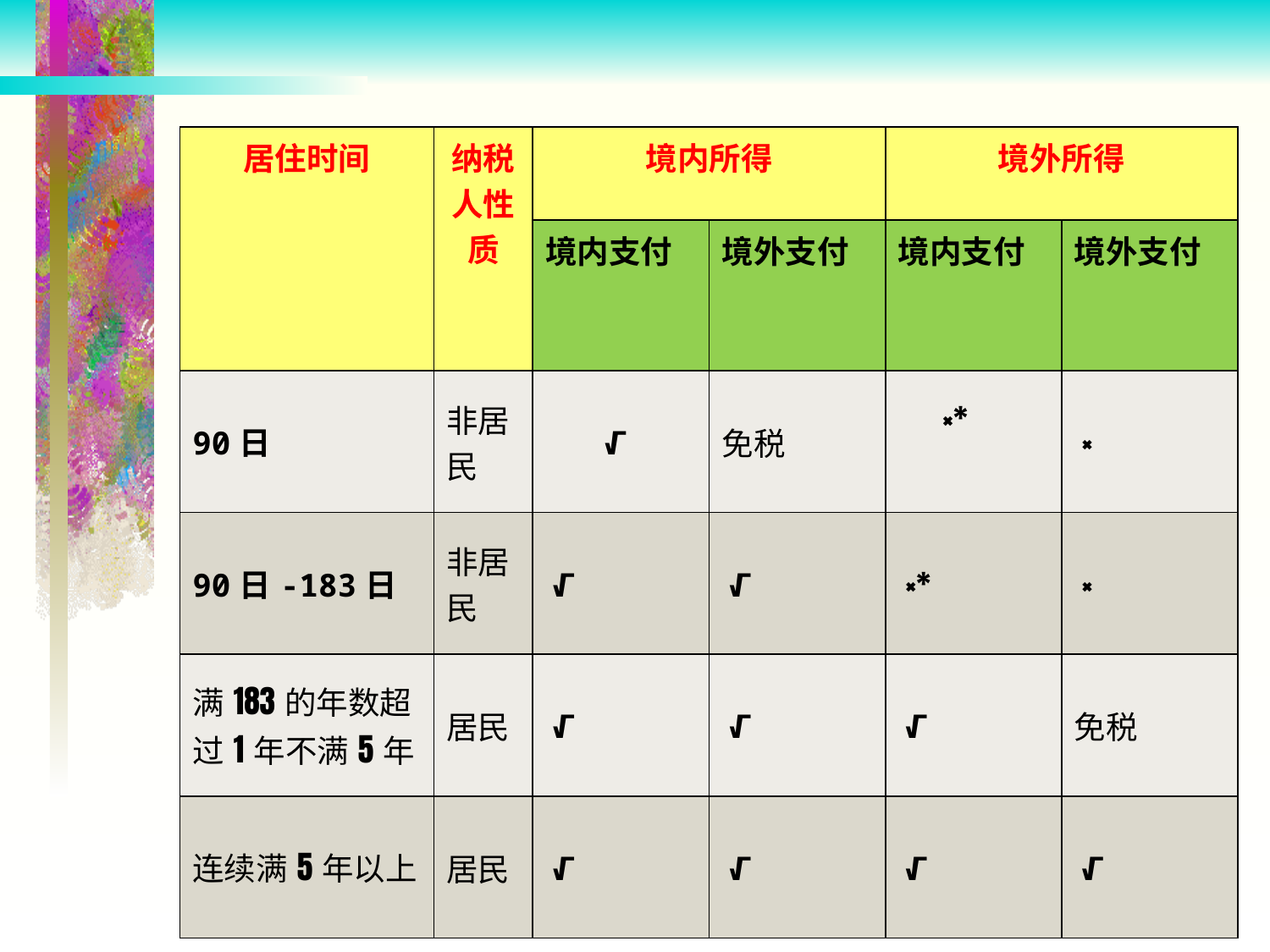

| 居住时间 | 纳税人性质 | 境内所得 |  | 境外所得 |  |
| --- | --- | --- | --- | --- | --- |
|  |  | 境内支付 | 境外支付 | 境内支付 | 境外支付 |
| 90日 | 非居民 | √ | 免税 | ×\* | × |
| 90日-183日 | 非居民 | √ | √ | ×\* | × |
| 满183的年数超过1年不满5年 | 居民 | √ | √ | √ | 免税 |
| 连续满5年以上 | 居民 | √ | √ | √ | √ |